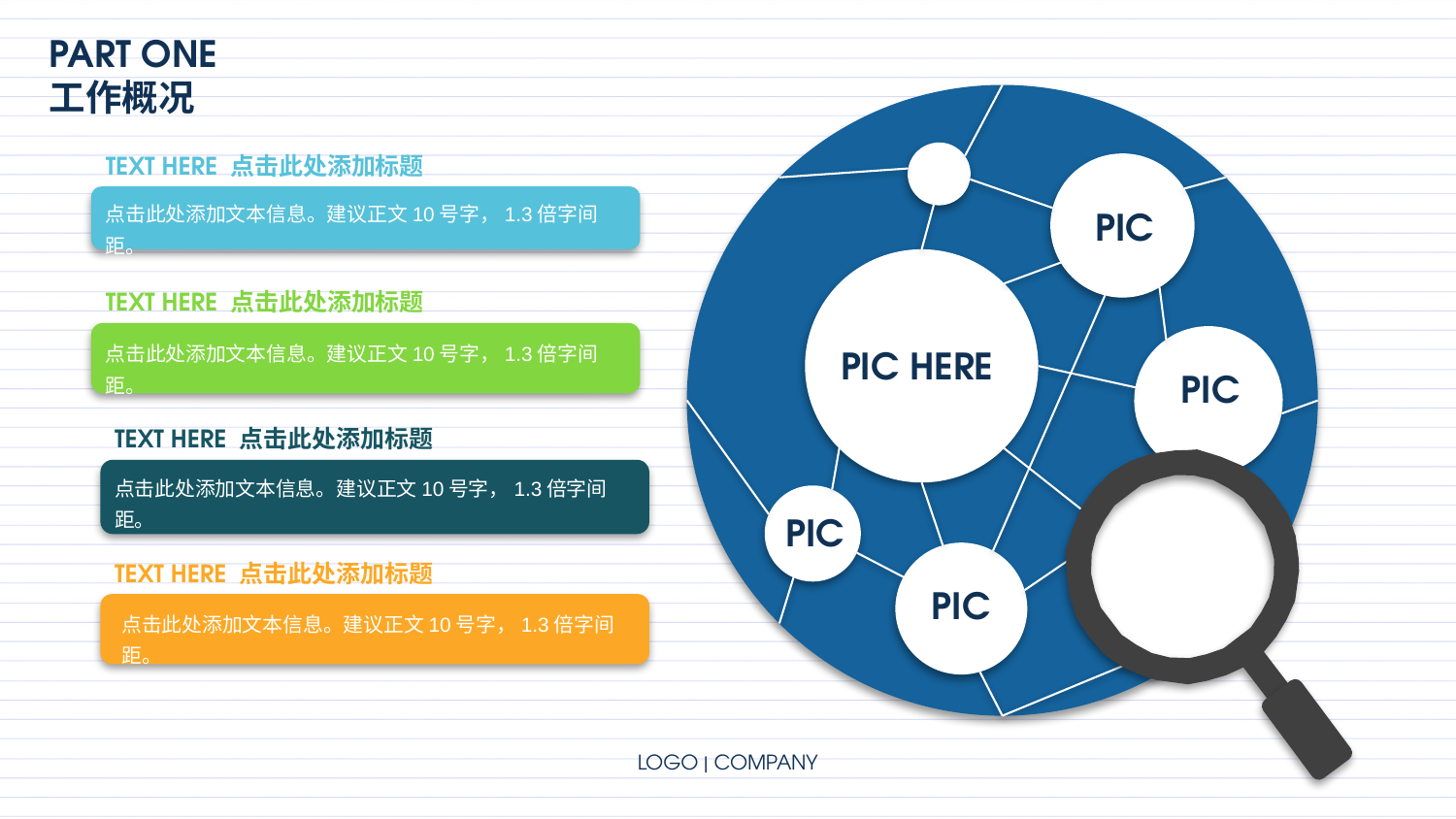

PART ONE
工作概况

TEXT HERE 点击此处添加标题

点击此处添加文本信息。建议正文10号字，1.3倍字间距。

PIC

TEXT HERE 点击此处添加标题

点击此处添加文本信息。建议正文10号字，1.3倍字间距。

PIC HERE
PIC
TEXT HERE 点击此处添加标题

点击此处添加文本信息。建议正文10号字，1.3倍字间距。

PIC

TEXT HERE 点击此处添加标题

点击此处添加文本信息。建议正文10号字，1.3倍字间距。
PIC
LOGO | COMPANY